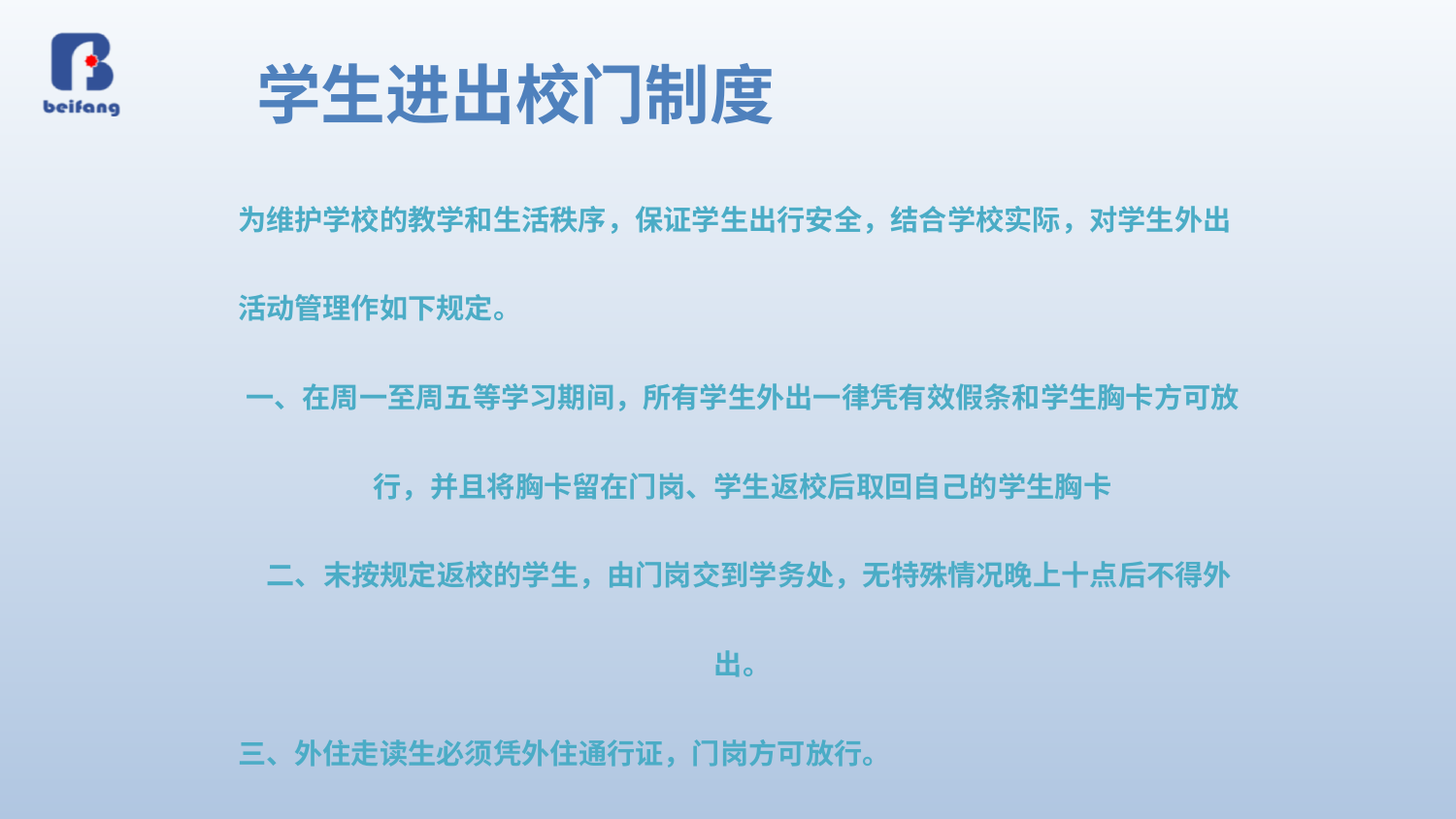

学生进出校门制度
为维护学校的教学和生活秩序，保证学生出行安全，结合学校实际，对学生外出活动管理作如下规定。
一、在周一至周五等学习期间，所有学生外出一律凭有效假条和学生胸卡方可放行，并且将胸卡留在门岗、学生返校后取回自己的学生胸卡
 二、末按规定返校的学生，由门岗交到学务处，无特殊情况晚上十点后不得外出。
三、外住走读生必须凭外住通行证，门岗方可放行。
 四、凡是学生不请假或请假末被批准，学生有闯岗、翻墙头等违，进行严肃处理。